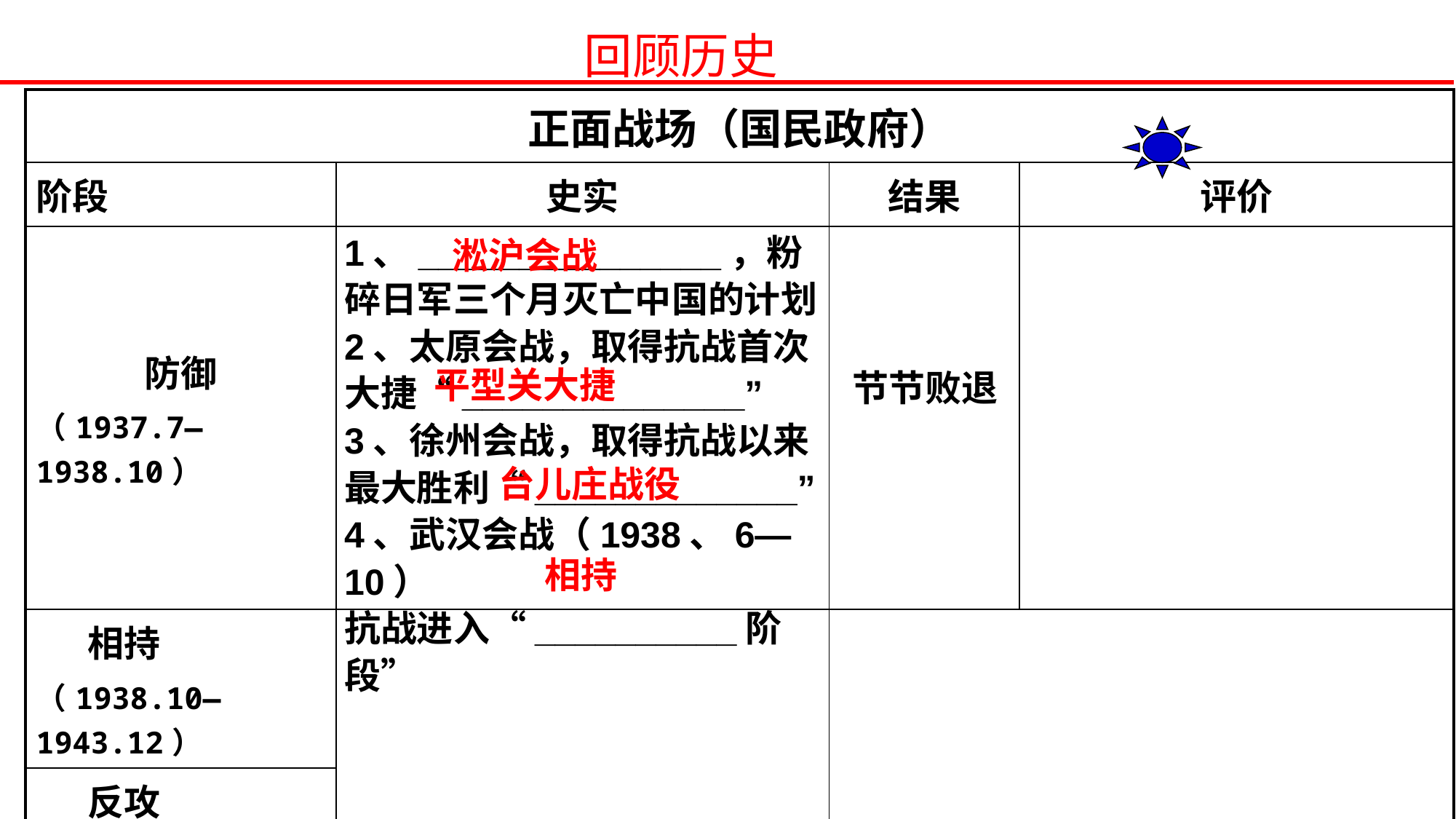

回顾历史
| 正面战场（国民政府） |  |  |  |
| --- | --- | --- | --- |
| 阶段 | 史实 | 结果 | 评价 |
| 防御 （1937.7—1938.10） |  |  |  |
| 相持 （1938.10—1943.12） |  |  |  |
| 反攻 （1944.1—1945.9） |  |  |  |

1、_______________，粉碎日军三个月灭亡中国的计划
2、太原会战，取得抗战首次大捷“______________”
3、徐州会战，取得抗战以来最大胜利“_____________”
4、武汉会战（1938、6—10）
抗战进入“__________阶段”
淞沪会战
平型关大捷
节节败退
台儿庄战役
相持